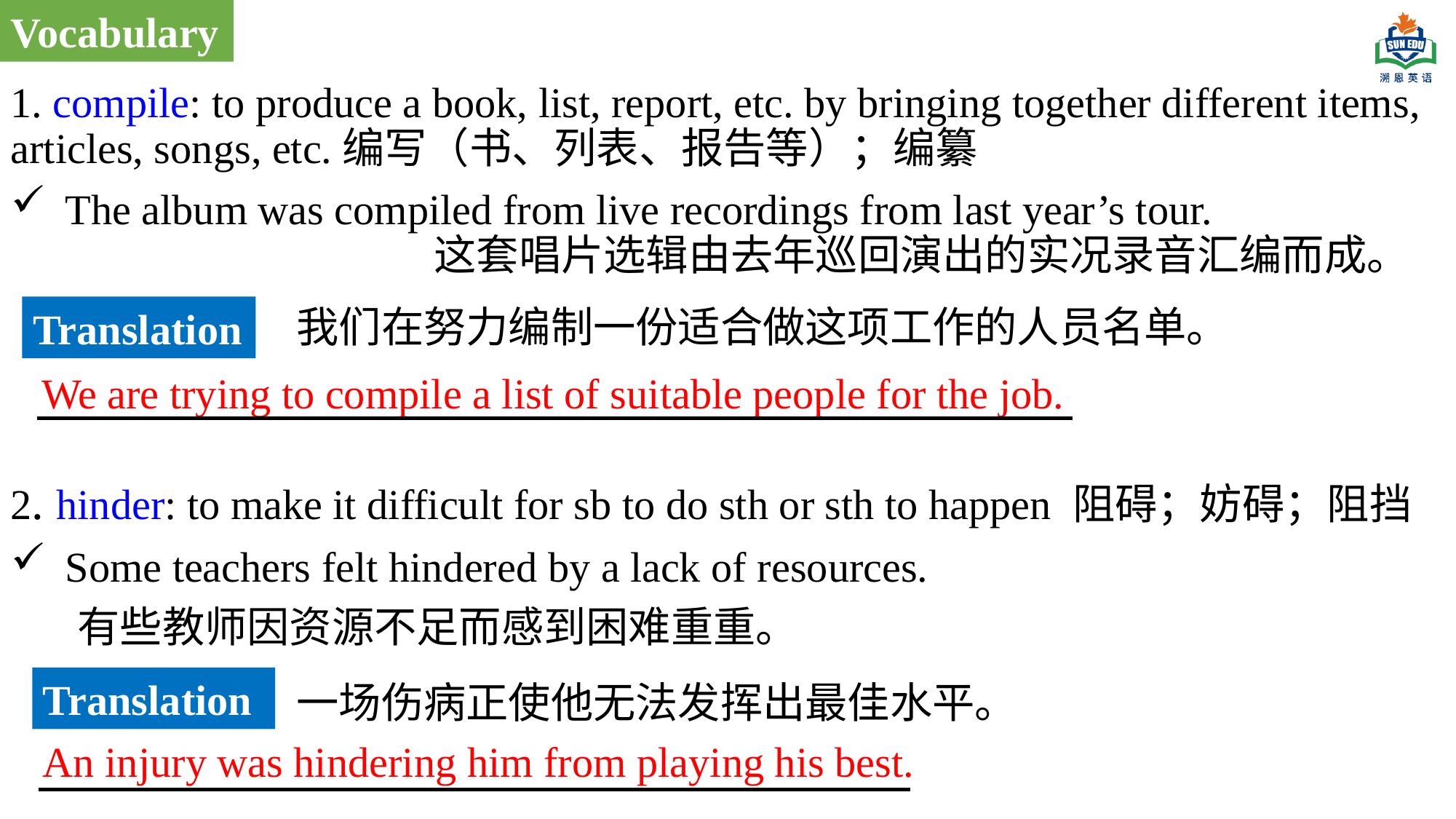

Vocabulary
1. compile: to produce a book, list, report, etc. by bringing together different items, articles, songs, etc.编写（书、列表、报告等）；编纂
The album was compiled from live recordings from last year’s tour.                                                       这套唱片选辑由去年巡回演出的实况录音汇编而成。

2. hinder: to make it difficult for sb to do sth or sth to happen 阻碍；妨碍；阻挡
Some teachers felt hindered by a lack of resources.
      有些教师因资源不足而感到困难重重。
我们在努力编制一份适合做这项工作的人员名单。
Translation
We are trying to compile a list of suitable people for the job.
Translation
一场伤病正使他无法发挥出最佳水平。
An injury was hindering him from playing his best.